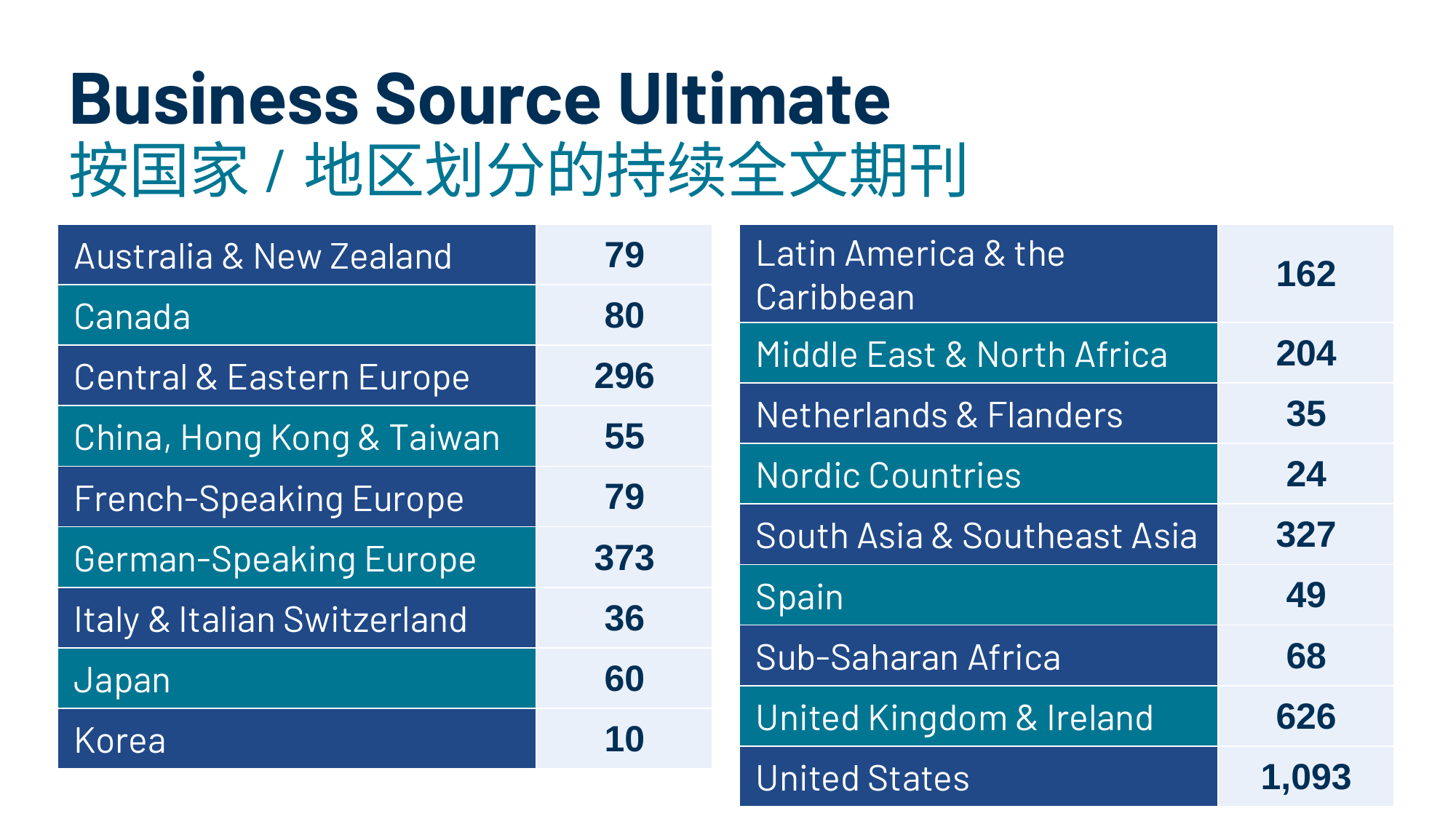

# Business Source Ultimate 按国家/地区划分的持续全文期刊
| Australia & New Zealand | 79 |
| --- | --- |
| Canada | 80 |
| Central & Eastern Europe | 296 |
| China, Hong Kong & Taiwan | 55 |
| French-Speaking Europe | 79 |
| German-Speaking Europe | 373 |
| Italy & Italian Switzerland | 36 |
| Japan | 60 |
| Korea | 10 |
| Latin America & the Caribbean | 162 |
| --- | --- |
| Middle East & North Africa | 204 |
| Netherlands & Flanders | 35 |
| Nordic Countries | 24 |
| South Asia & Southeast Asia | 327 |
| Spain | 49 |
| Sub-Saharan Africa | 68 |
| United Kingdom & Ireland | 626 |
| United States | 1,093 |